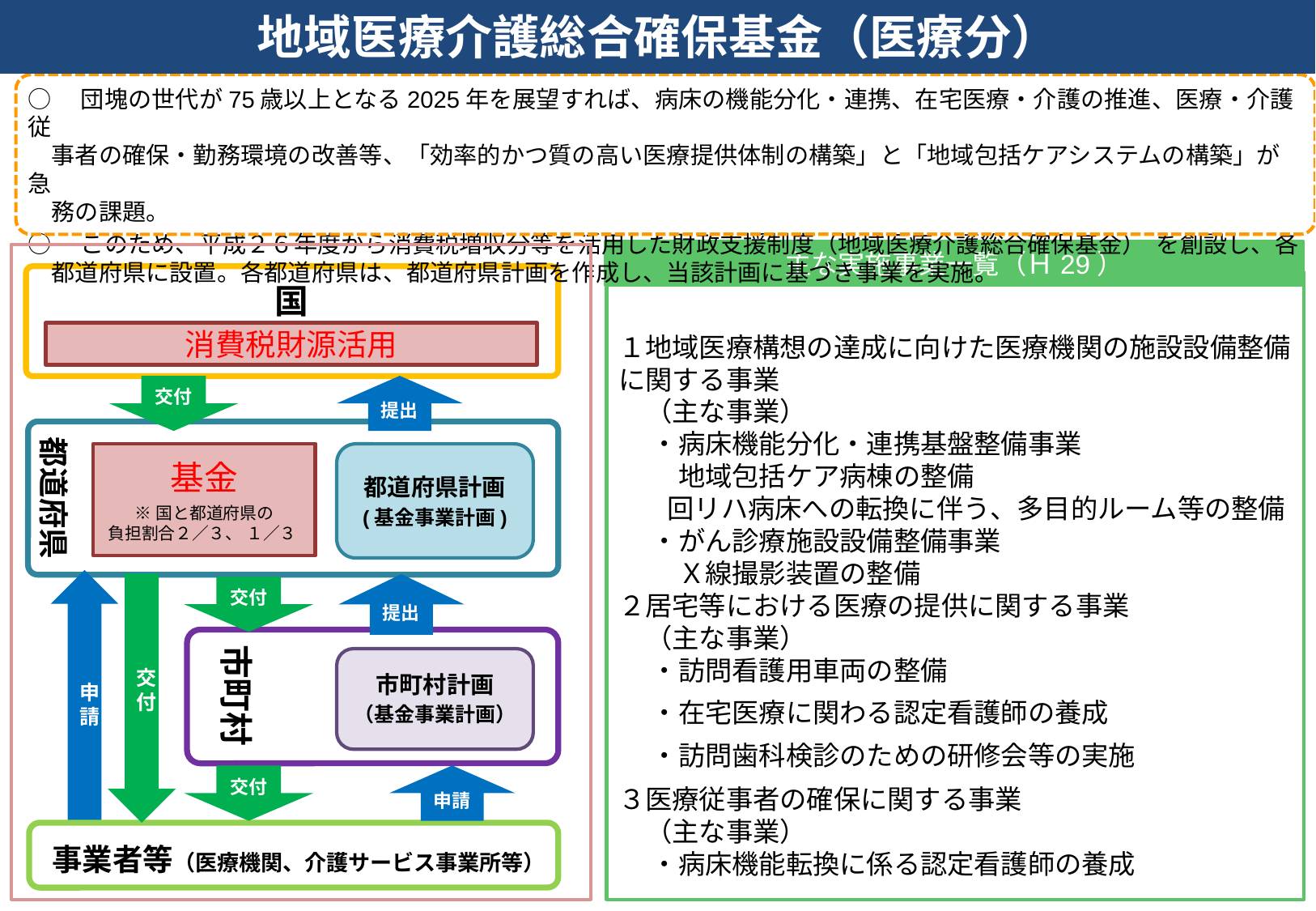

地域医療介護総合確保基金（医療分）

○　団塊の世代が75歳以上となる2025年を展望すれば、病床の機能分化・連携、在宅医療・介護の推進、医療・介護従
　事者の確保・勤務環境の改善等、「効率的かつ質の高い医療提供体制の構築」と「地域包括ケアシステムの構築」が急
　務の課題。

○　このため、平成２６年度から消費税増収分等を活用した財政支援制度（地域医療介護総合確保基金）  を創設し、各
　都道府県に設置。各都道府県は、都道府県計画を作成し、当該計画に基づき事業を実施。
主な実施事業一覧（Ｈ29）

国

消費税財源活用
１地域医療構想の達成に向けた医療機関の施設設備整備に関する事業
　（主な事業）
　 ・病床機能分化・連携基盤整備事業
　　 地域包括ケア病棟の整備
       回リハ病床への転換に伴う、多目的ルーム等の整備
　 ・がん診療施設設備整備事業
　　 Ｘ線撮影装置の整備
２居宅等における医療の提供に関する事業
　（主な事業）
　 ・訪問看護用車両の整備

　 ・在宅医療に関わる認定看護師の養成

　 ・訪問歯科検診のための研修会等の実施

３医療従事者の確保に関する事業
　（主な事業）
　 ・病床機能転換に係る認定看護師の養成
交付
提出
都道府県

基金

※国と都道府県の
負担割合２／３、 １／３
都道府県計画

(基金事業計画)
申請
交付
提出
交付
市町村

市町村計画

（基金事業計画）

交付
申請

事業者等（医療機関、介護サービス事業所等）